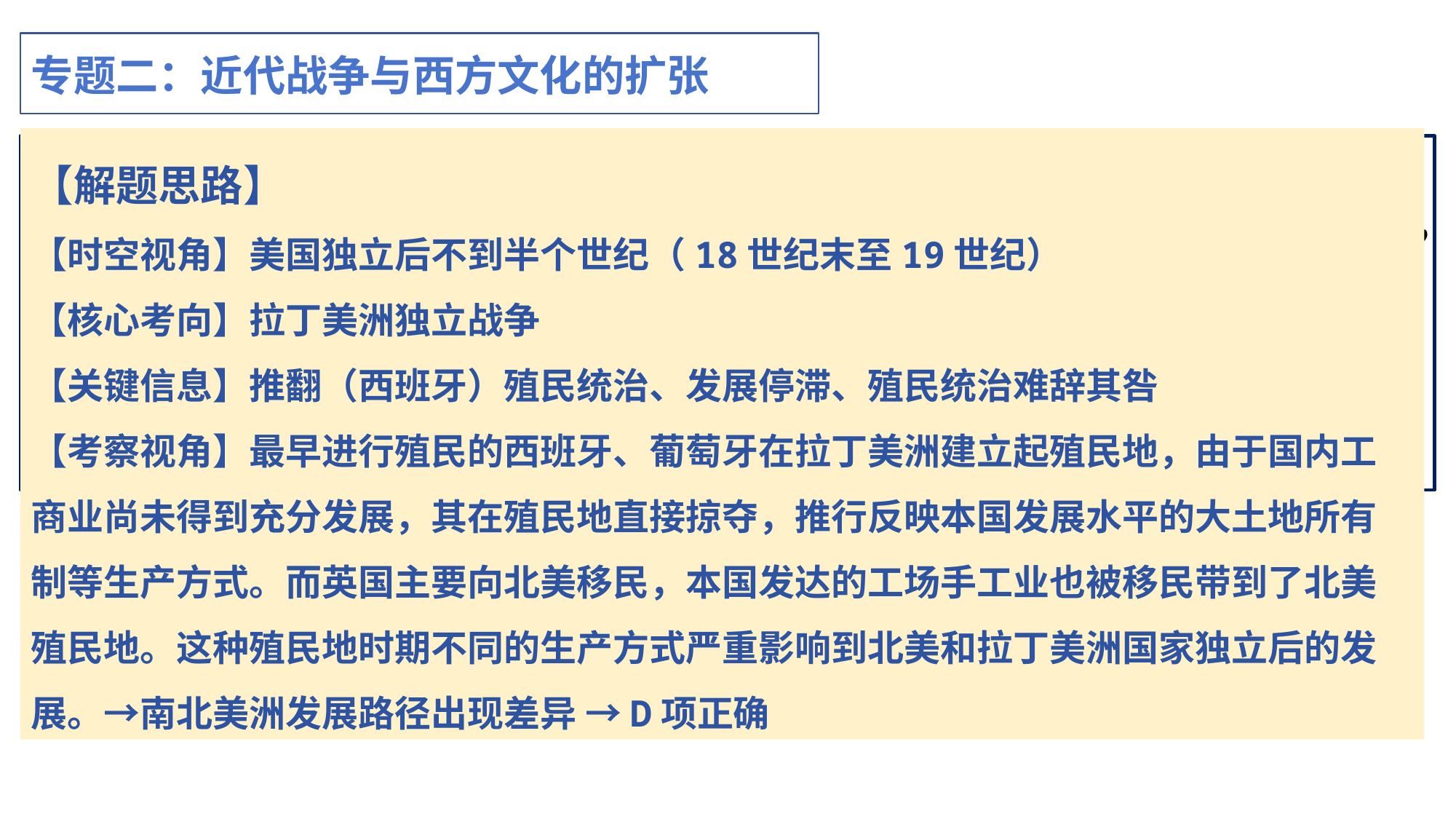

专题二：近代战争与西方文化的扩张
【解题思路】
【时空视角】美国独立后不到半个世纪（18世纪末至19世纪）
【核心考向】拉丁美洲独立战争
【关键信息】推翻（西班牙）殖民统治、发展停滞、殖民统治难辞其咎
【考察视角】最早进行殖民的西班牙、葡萄牙在拉丁美洲建立起殖民地，由于国内工商业尚未得到充分发展，其在殖民地直接掠夺，推行反映本国发展水平的大土地所有制等生产方式。而英国主要向北美移民，本国发达的工场手工业也被移民带到了北美殖民地。这种殖民地时期不同的生产方式严重影响到北美和拉丁美洲国家独立后的发展。→南北美洲发展路径出现差异 →D项正确
3.（2019·全国Ⅰ卷·33）有研究认为，美国独立后不到半个世纪，拉丁美洲经过独立战争，推翻了殖民统治，但拉美国家并没有像近邻美国那样独立后进入现代化的快车道，而是发展停滞，究其原因，殖民统治难辞其咎。“难辞其咎”主要是指殖民者在拉丁美洲（　　）
A．奴役掠夺土著居民         B．建立的殖民统治最早
C．进行了大量的移民         D．移植了本国生产方式